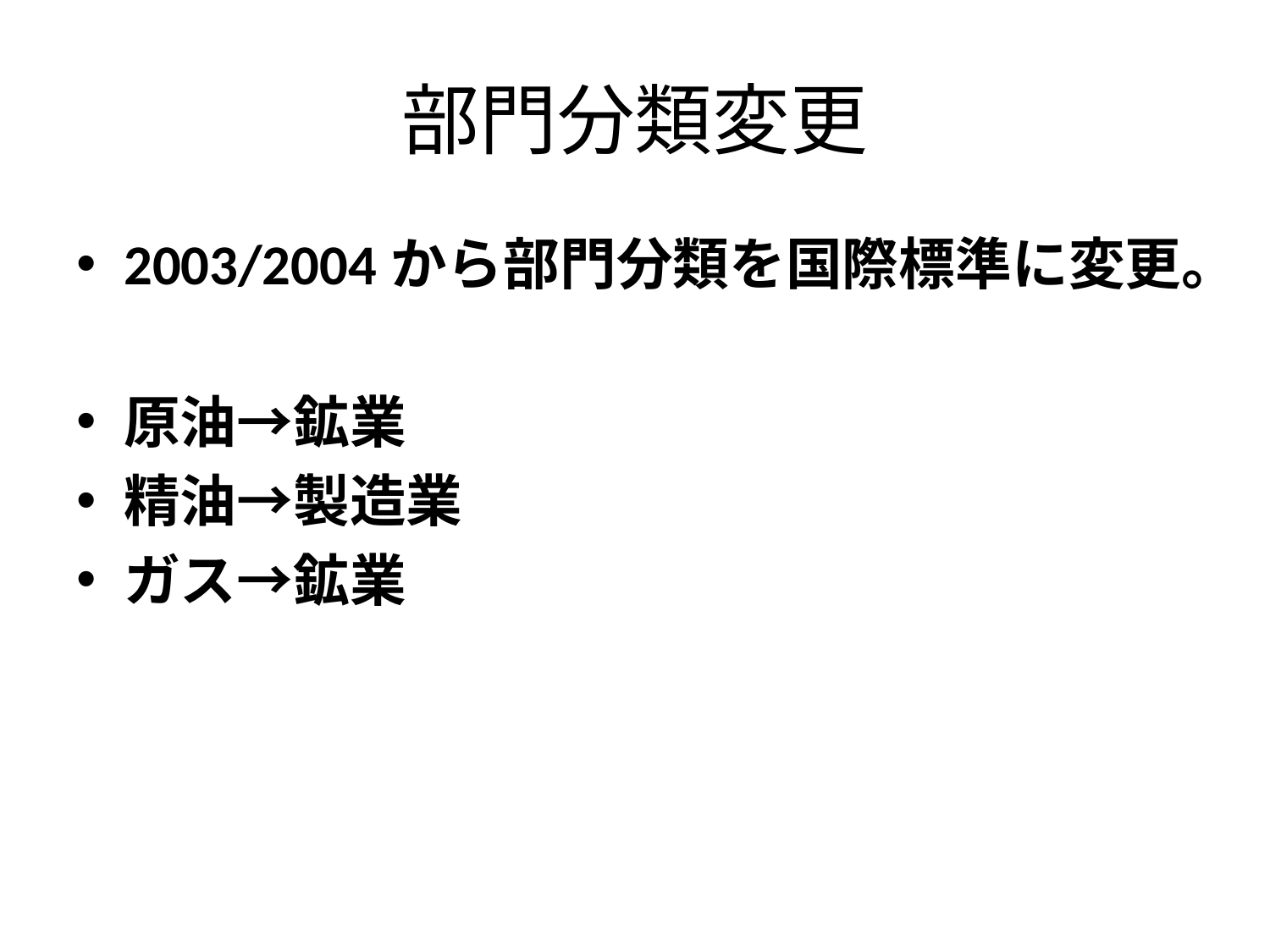

# 部門分類変更
2003/2004から部門分類を国際標準に変更。

原油→鉱業
精油→製造業
ガス→鉱業